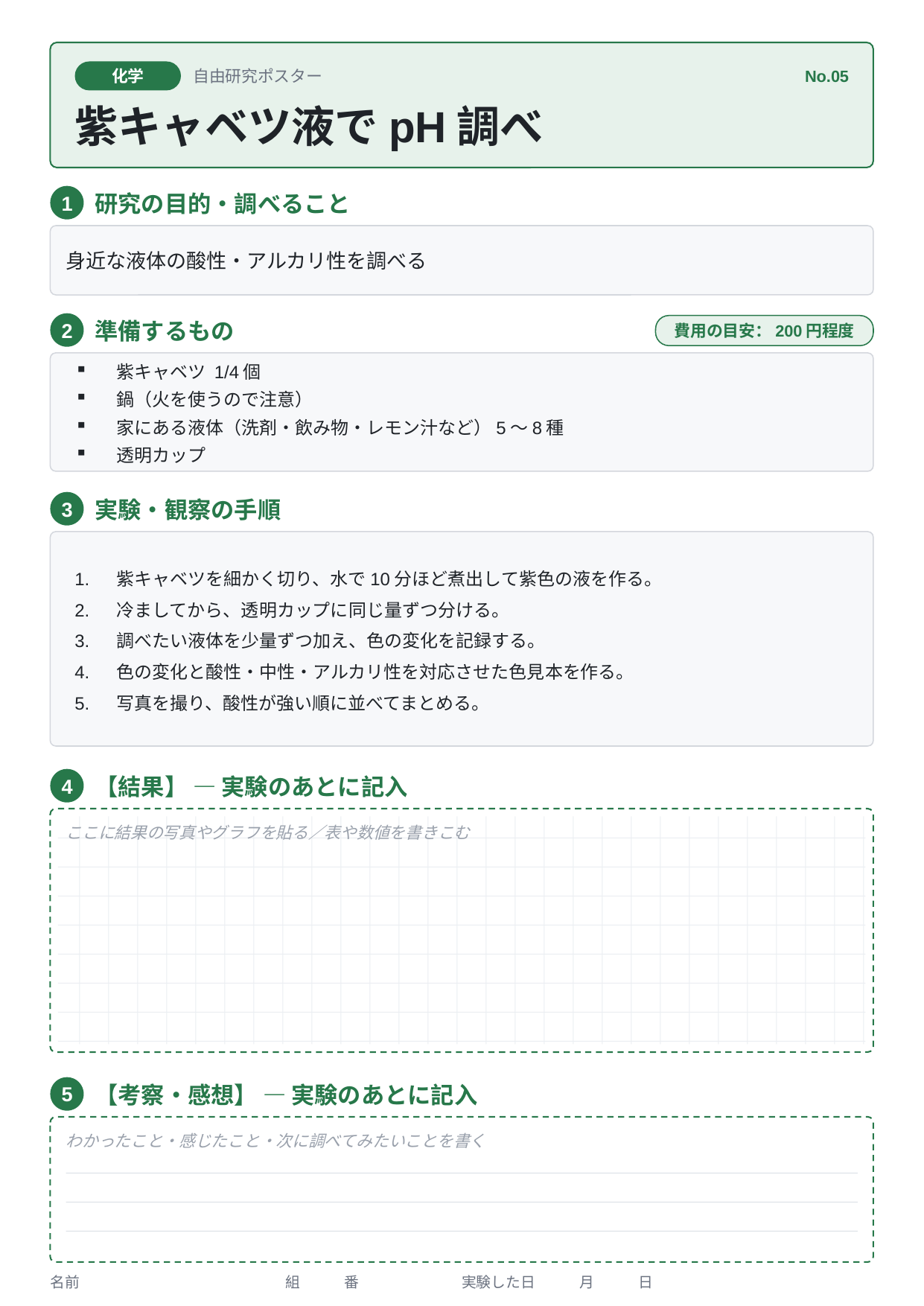

化学
自由研究ポスター
No.05
紫キャベツ液でpH調べ
研究の目的・調べること

1

身近な液体の酸性・アルカリ性を調べる
準備するもの

2

費用の目安：200円程度

紫キャベツ 1/4個
鍋（火を使うので注意）
家にある液体（洗剤・飲み物・レモン汁など）5〜8種
透明カップ
実験・観察の手順

3

紫キャベツを細かく切り、水で10分ほど煮出して紫色の液を作る。
冷ましてから、透明カップに同じ量ずつ分ける。
調べたい液体を少量ずつ加え、色の変化を記録する。
色の変化と酸性・中性・アルカリ性を対応させた色見本を作る。
写真を撮り、酸性が強い順に並べてまとめる。
【結果】 — 実験のあとに記入

4

ここに結果の写真やグラフを貼る／表や数値を書きこむ

【考察・感想】 — 実験のあとに記入

5

わかったこと・感じたこと・次に調べてみたいことを書く

名前　　　　　　　　　　　　　　組　　　番　　　　　　　実験した日　　　月　　　日